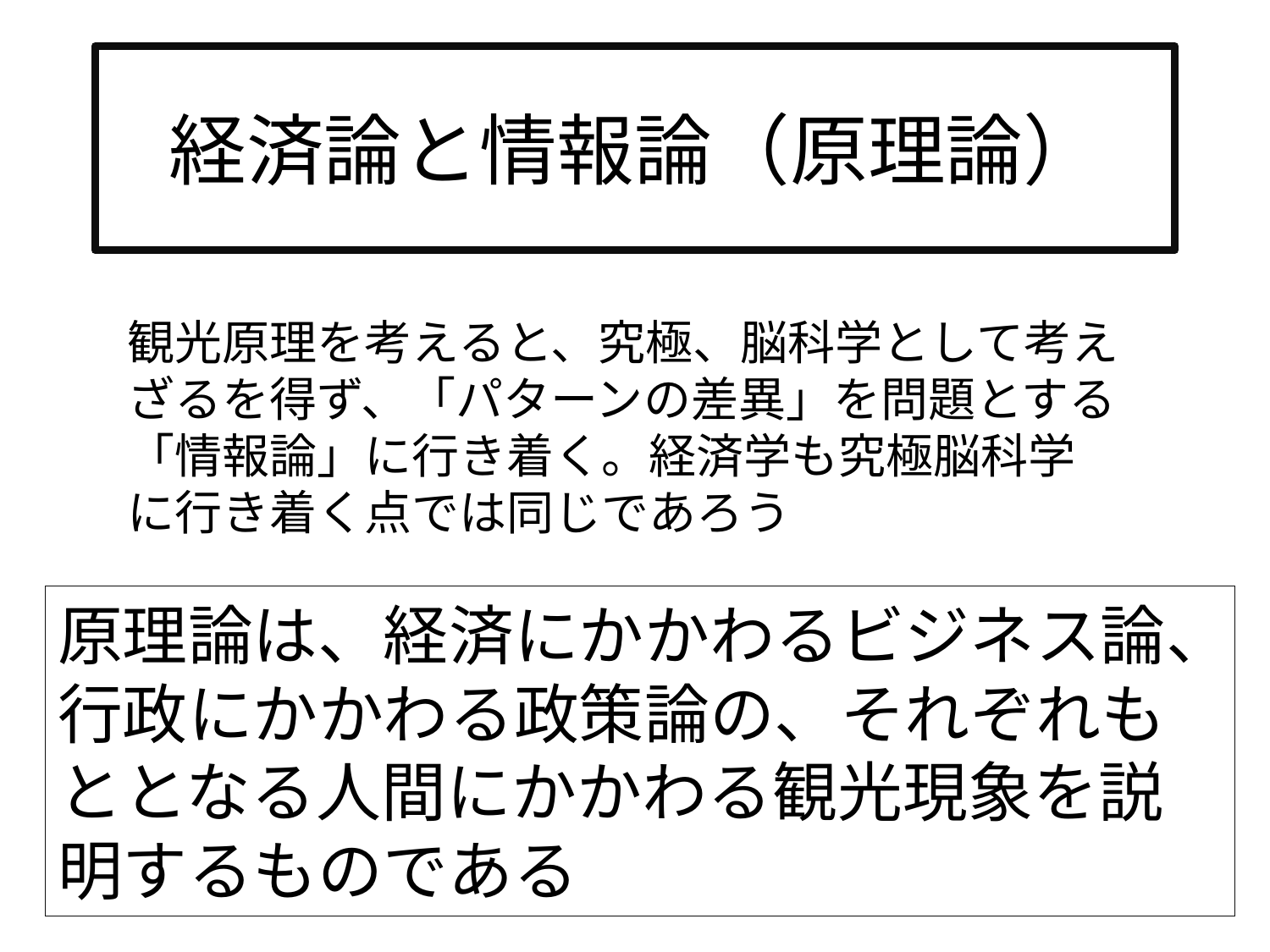

経済論と情報論（原理論）
観光原理を考えると、究極、脳科学として考えざるを得ず、「パターンの差異」を問題とする「情報論」に行き着く。経済学も究極脳科学に行き着く点では同じであろう
# 原理論は、経済にかかわるビジネス論、行政にかかわる政策論の、それぞれもととなる人間にかかわる観光現象を説明するものである